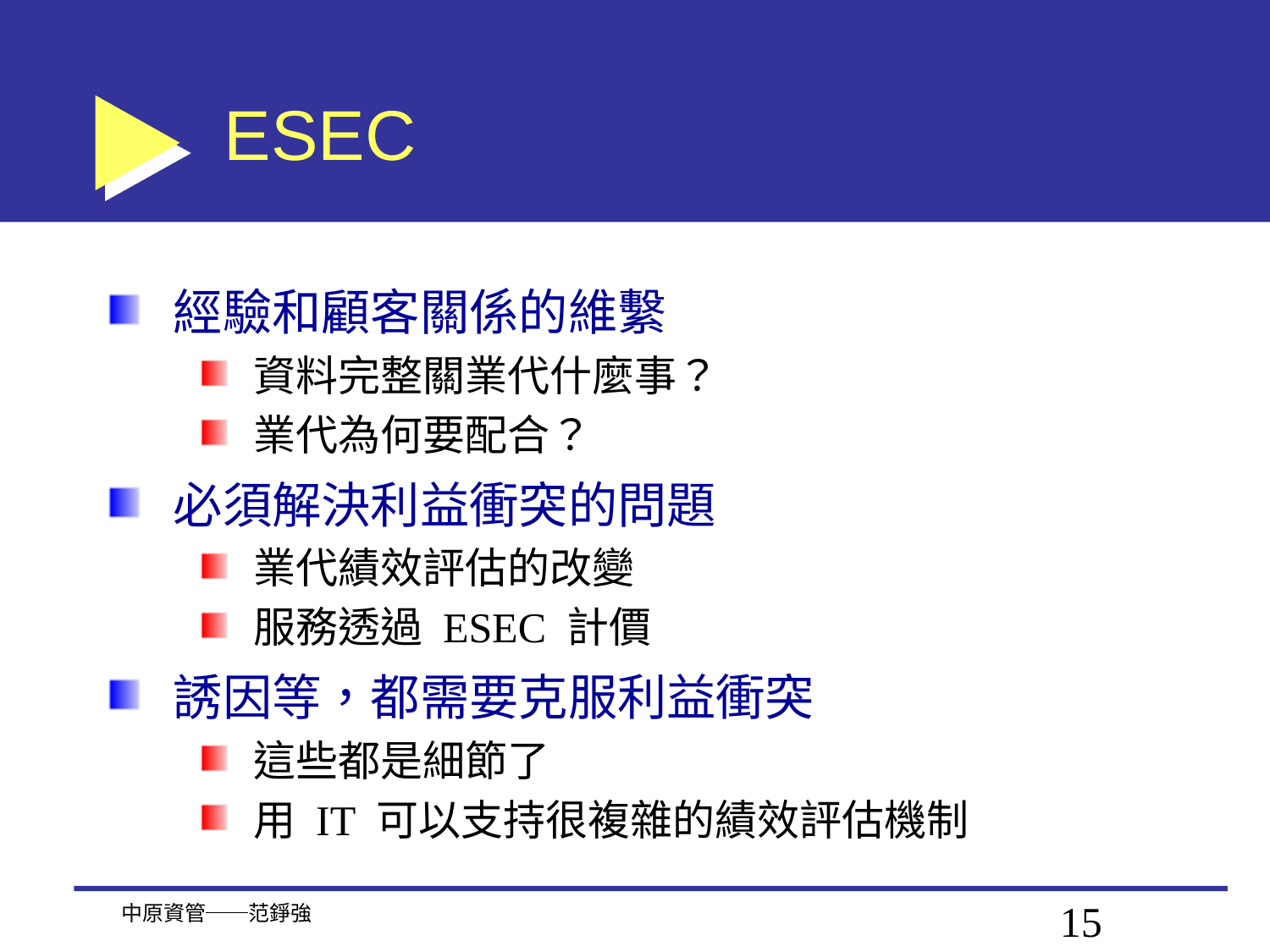

# ESEC
經驗和顧客關係的維繫
資料完整關業代什麼事？
業代為何要配合？
必須解決利益衝突的問題
業代績效評估的改變
服務透過 ESEC 計價
誘因等，都需要克服利益衝突
這些都是細節了
用 IT 可以支持很複雜的績效評估機制